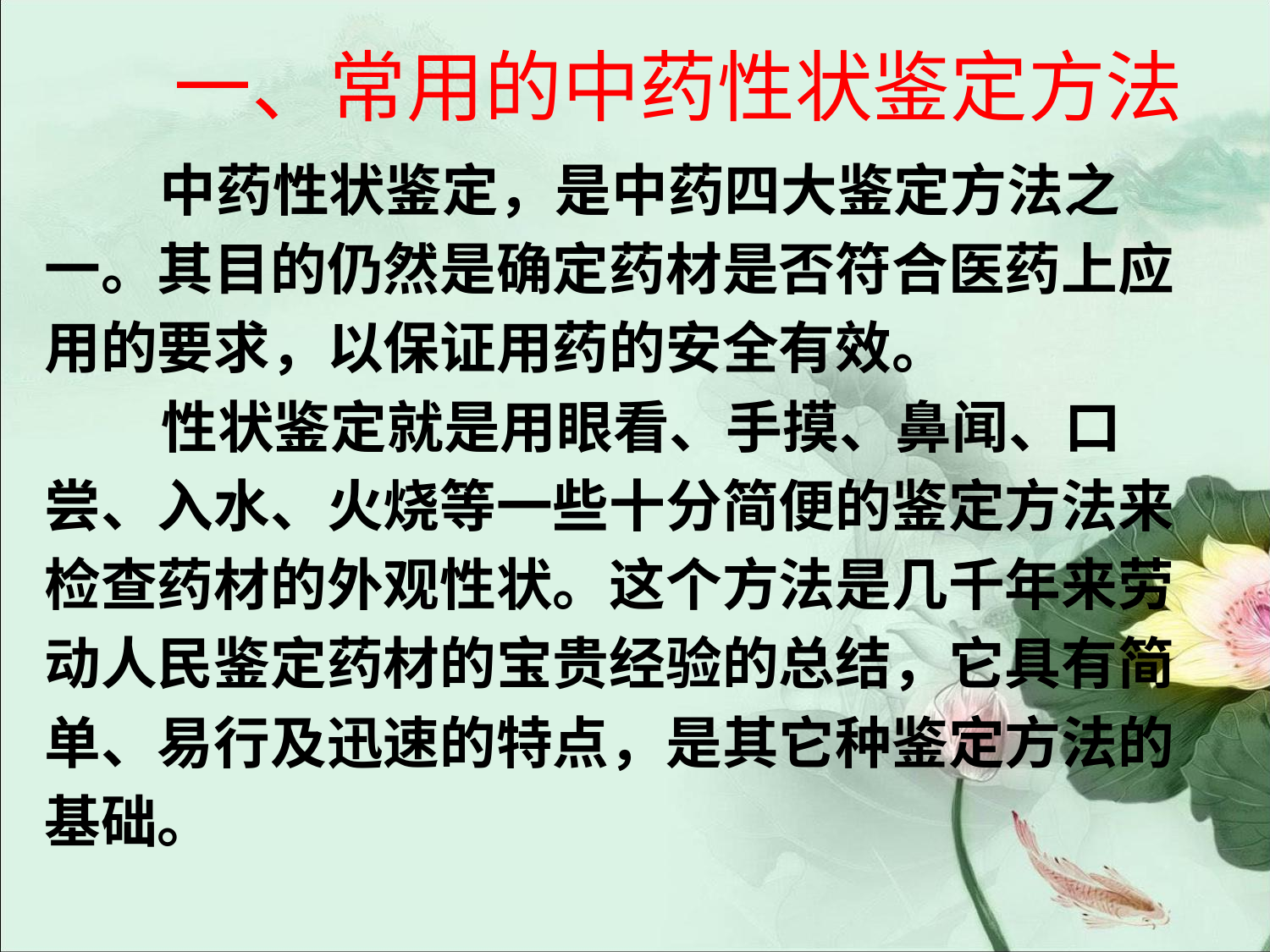

# 一、常用的中药性状鉴定方法
        中药性状鉴定，是中药四大鉴定方法之
一。其目的仍然是确定药材是否符合医药上应
用的要求，以保证用药的安全有效。
        性状鉴定就是用眼看、手摸、鼻闻、口
尝、入水、火烧等一些十分简便的鉴定方法来
检查药材的外观性状。这个方法是几千年来劳
动人民鉴定药材的宝贵经验的总结，它具有简
单、易行及迅速的特点，是其它种鉴定方法的
基础。